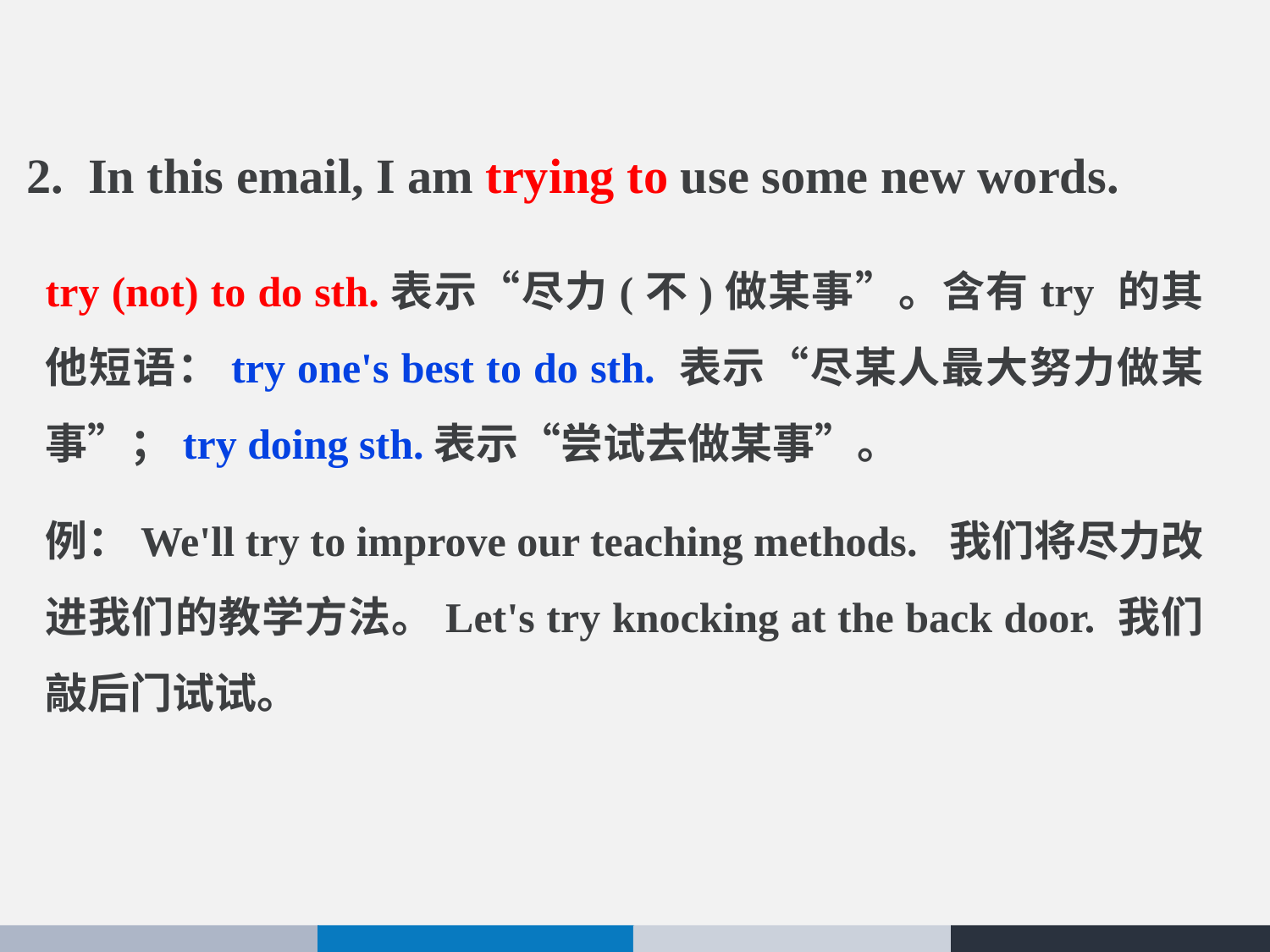

2.  In this e­mail, I am trying to use some new words.
try (not) to do sth.表示“尽力(不)做某事”。含有try 的其他短语：try one's best to do sth. 表示“尽某人最大努力做某事”；try doing sth.表示“尝试去做某事”。
例：We'll try to improve our teaching methods.  我们将尽力改进我们的教学方法。Let's try knocking at the back door. 我们敲后门试试。